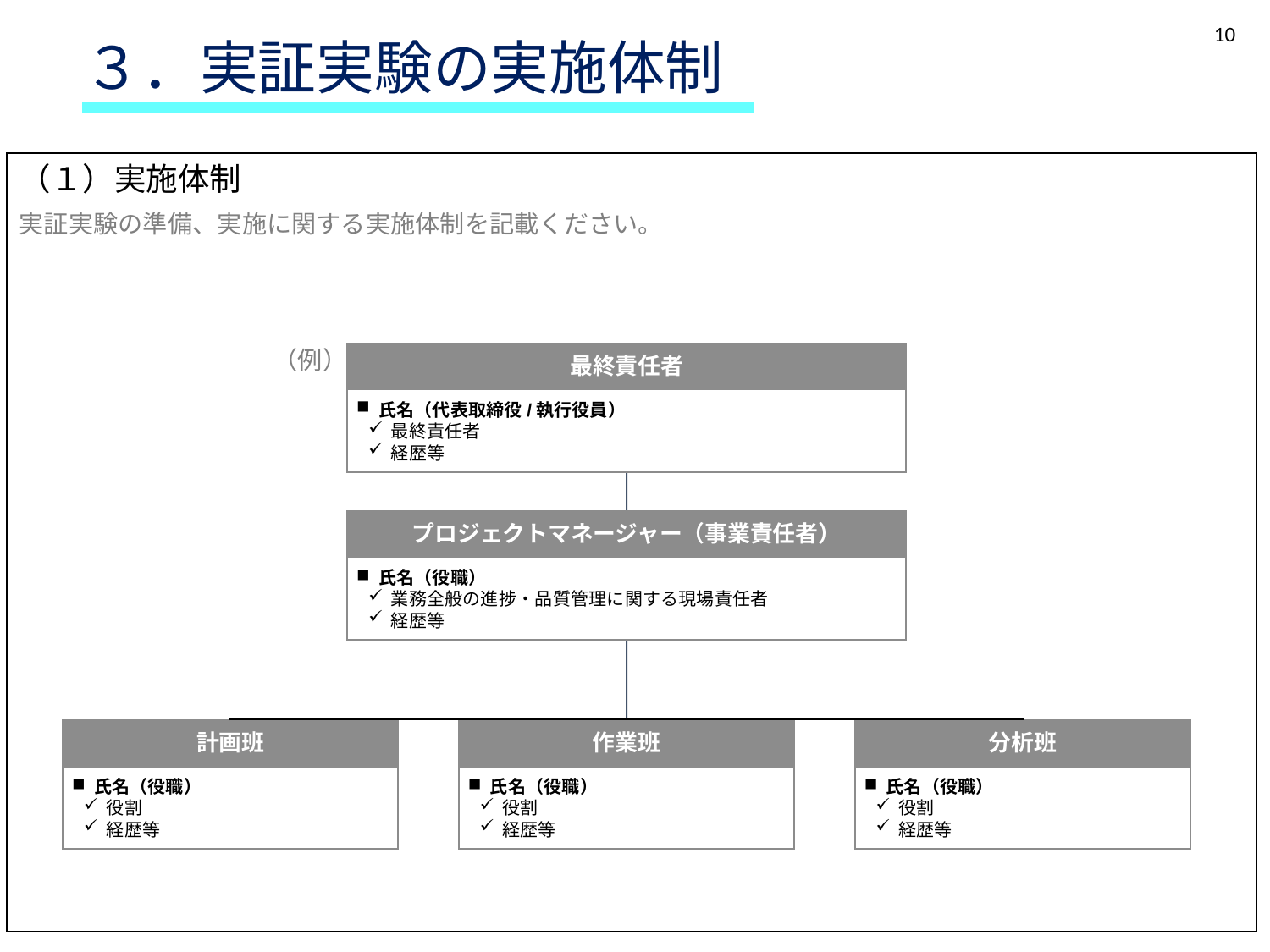

（１）実施体制
実証実験の準備、実施に関する実施体制を記載ください。

		（例）
最終責任者
氏名（代表取締役/執行役員）
最終責任者
経歴等
プロジェクトマネージャー（事業責任者）
氏名（役職）
業務全般の進捗・品質管理に関する現場責任者
経歴等
計画班
氏名（役職）
役割
経歴等
作業班
氏名（役職）
役割
経歴等
分析班
氏名（役職）
役割
経歴等